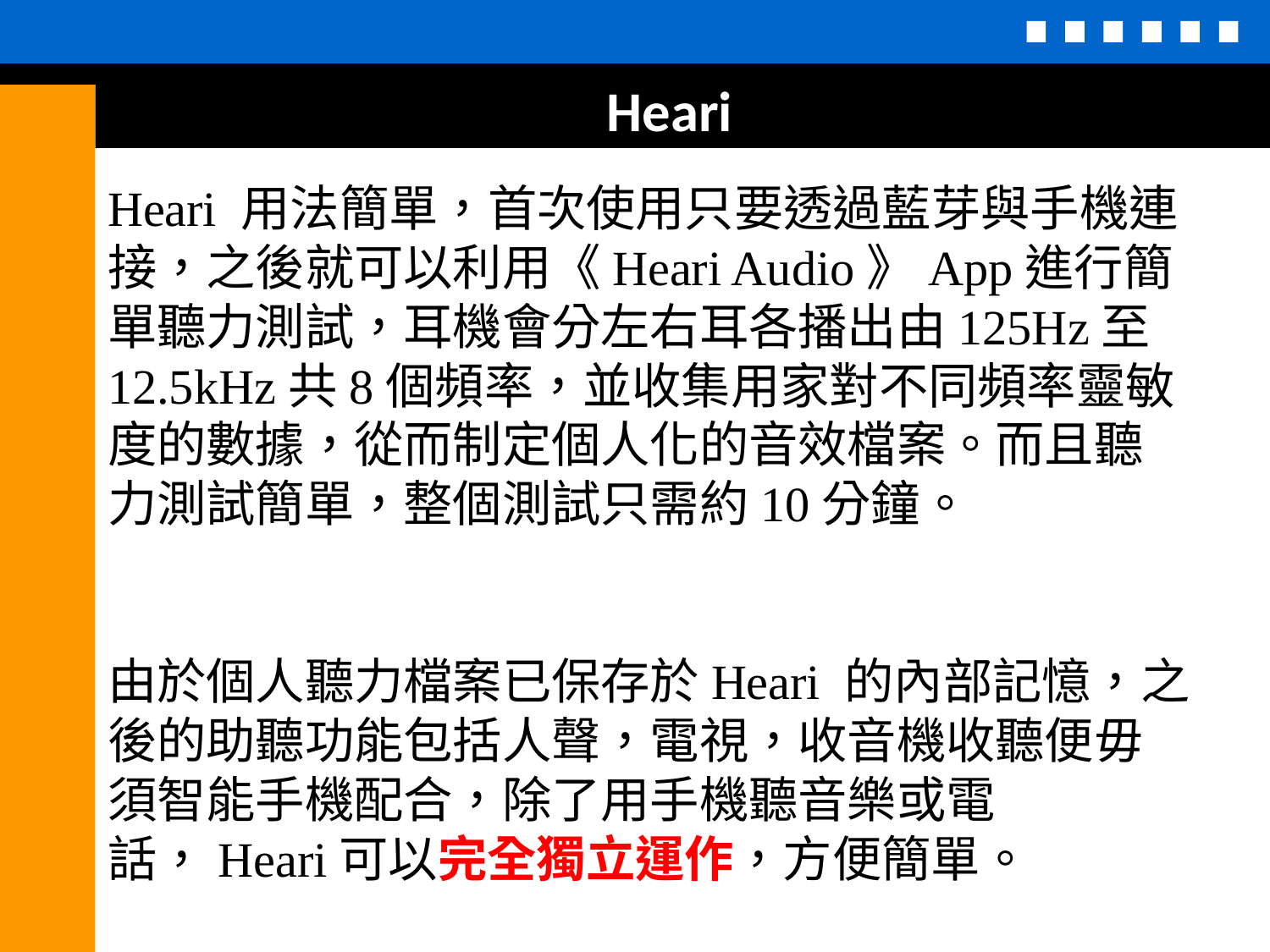

Heari
Heari 用法簡單，首次使用只要透過藍芽與手機連接，之後就可以利用《Heari Audio》App進行簡單聽力測試，耳機會分左右耳各播出由125Hz至12.5kHz共8個頻率，並收集用家對不同頻率靈敏度的數據，從而制定個人化的音效檔案。而且聽力測試簡單，整個測試只需約10分鐘。

由於個人聽力檔案已保存於Heari 的內部記憶，之後的助聽功能包括人聲，電視，收音機收聽便毋須智能手機配合，除了用手機聽音樂或電話，Heari可以完全獨立運作，方便簡單。